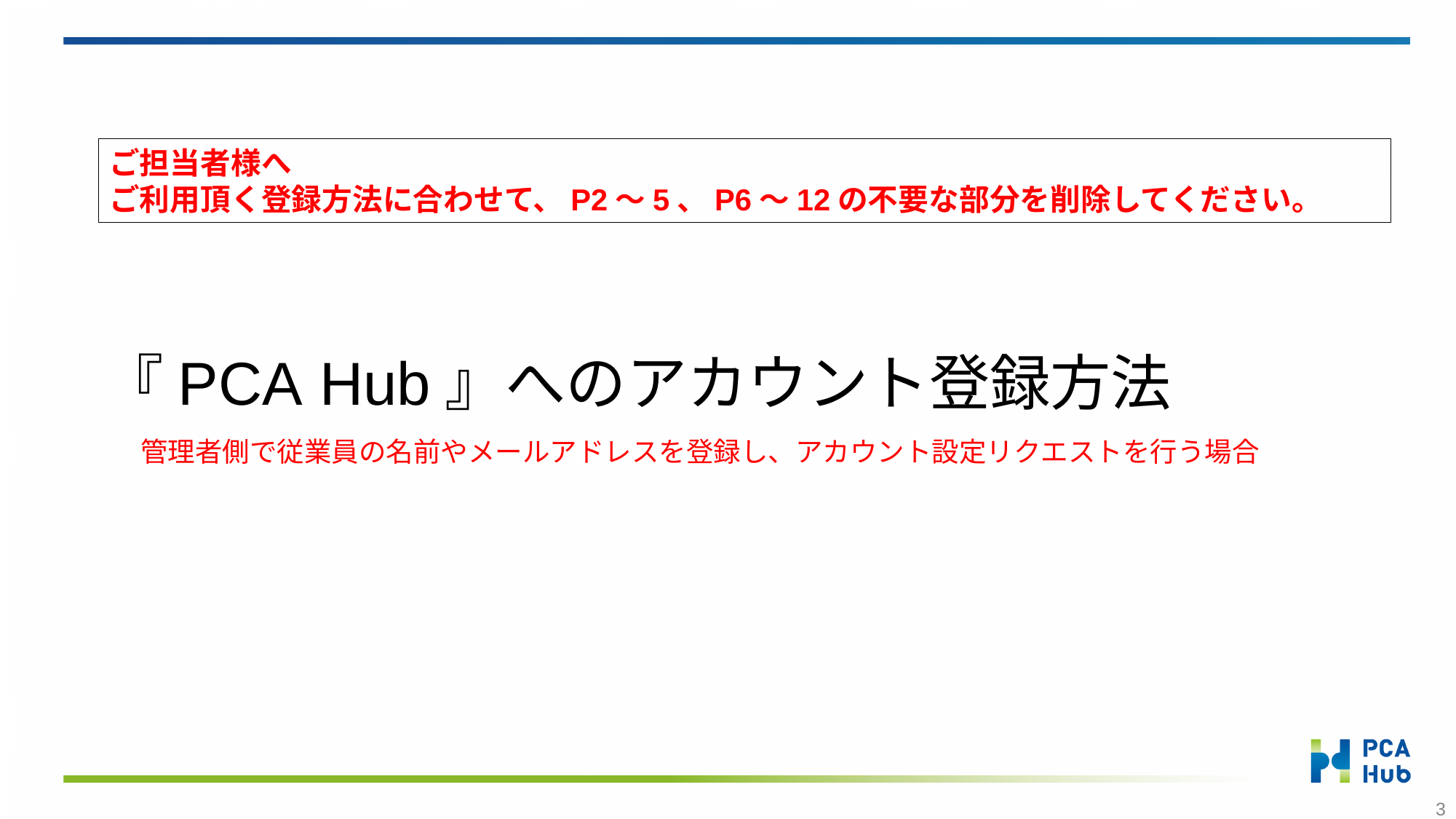

ご担当者様へ
ご利用頂く登録方法に合わせて、P2～5、P6～12の不要な部分を削除してください。
『PCA Hub』へのアカウント登録方法
管理者側で従業員の名前やメールアドレスを登録し、アカウント設定リクエストを行う場合

3